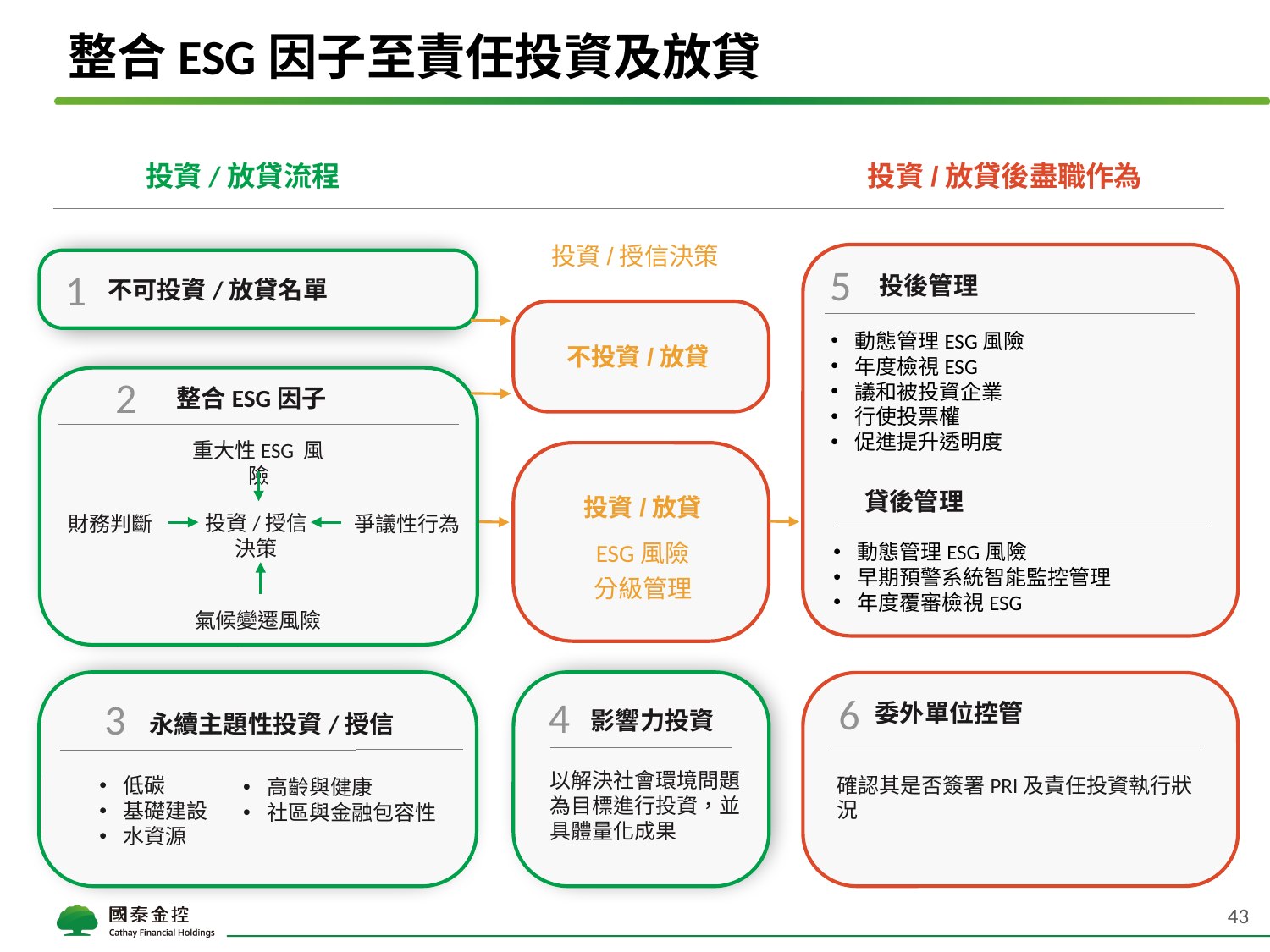

# 整合ESG因子至責任投資及放貸
投資/放貸流程
投資/放貸後盡職作為

投資/授信決策
5

 投後管理
動態管理ESG風險
年度檢視ESG
議和被投資企業
行使投票權
促進提升透明度

 貸後管理
動態管理ESG風險
早期預警系統智能監控管理
年度覆審檢視ESG

1
不可投資/放貸名單

不投資/放貸

2

整合ESG因子

重大性ESG 風險

財務判斷
投資/授信
決策
爭議性行為

投資/放貸
ESG風險
分級管理

氣候變遷風險

4
影響力投資
以解決社會環境問題為目標進行投資，並具體量化成果

3
永續主題性投資/授信

低碳
基礎建設
水資源
高齡與健康
社區與金融包容性

6
委外單位控管
確認其是否簽署PRI及責任投資執行狀況

43